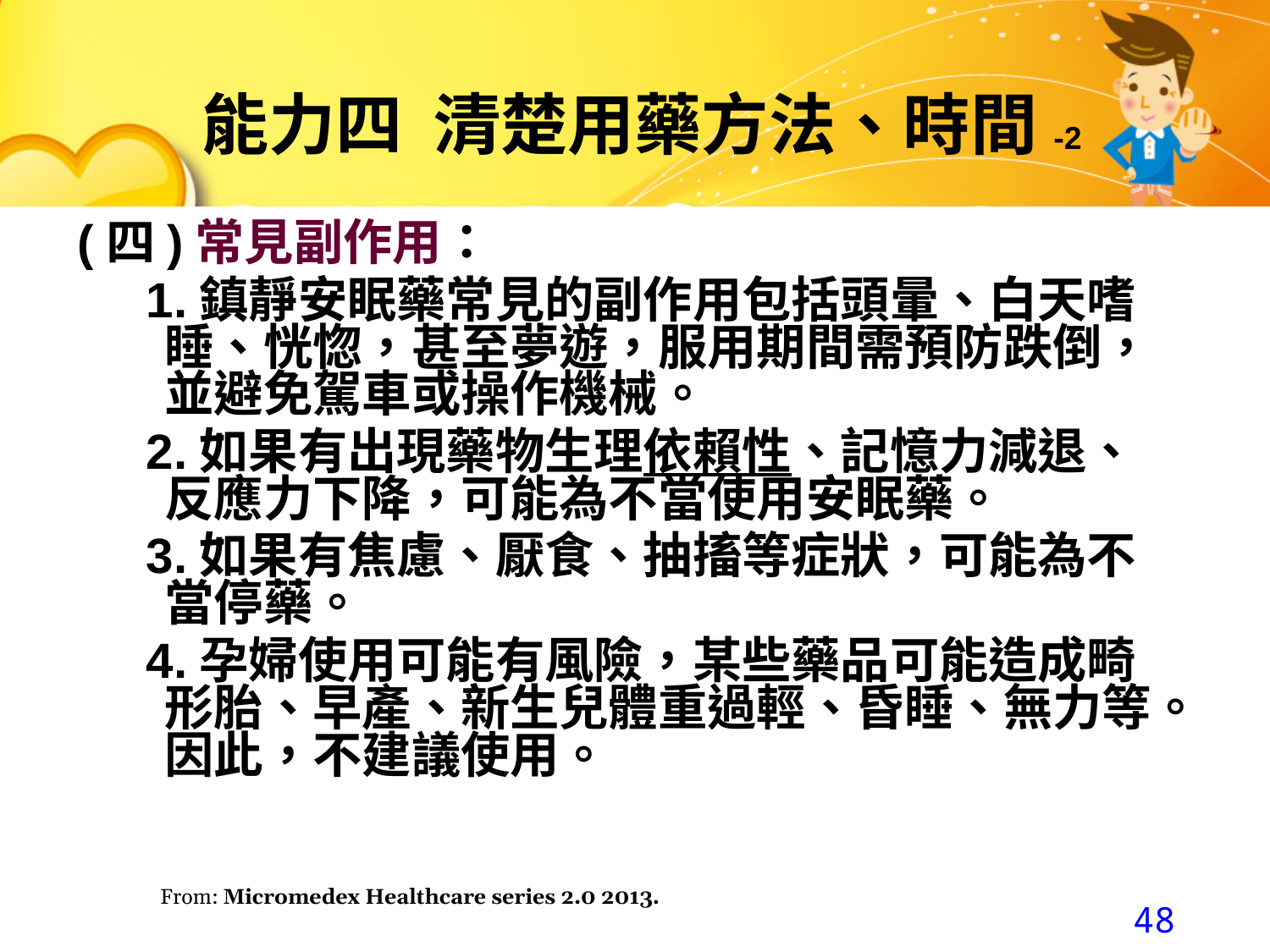

能力四  清楚用藥方法、時間-2
(四)常見副作用：
     1.鎮靜安眠藥常見的副作用包括頭暈、白天嗜睡、恍惚，甚至夢遊，服用期間需預防跌倒，並避免駕車或操作機械。
     2.如果有出現藥物生理依賴性、記憶力減退、反應力下降，可能為不當使用安眠藥。
     3.如果有焦慮、厭食、抽搐等症狀，可能為不當停藥。
     4.孕婦使用可能有風險，某些藥品可能造成畸形胎、早產、新生兒體重過輕、昏睡、無力等。因此，不建議使用。
From: Micromedex Healthcare series 2.0 2013.
48